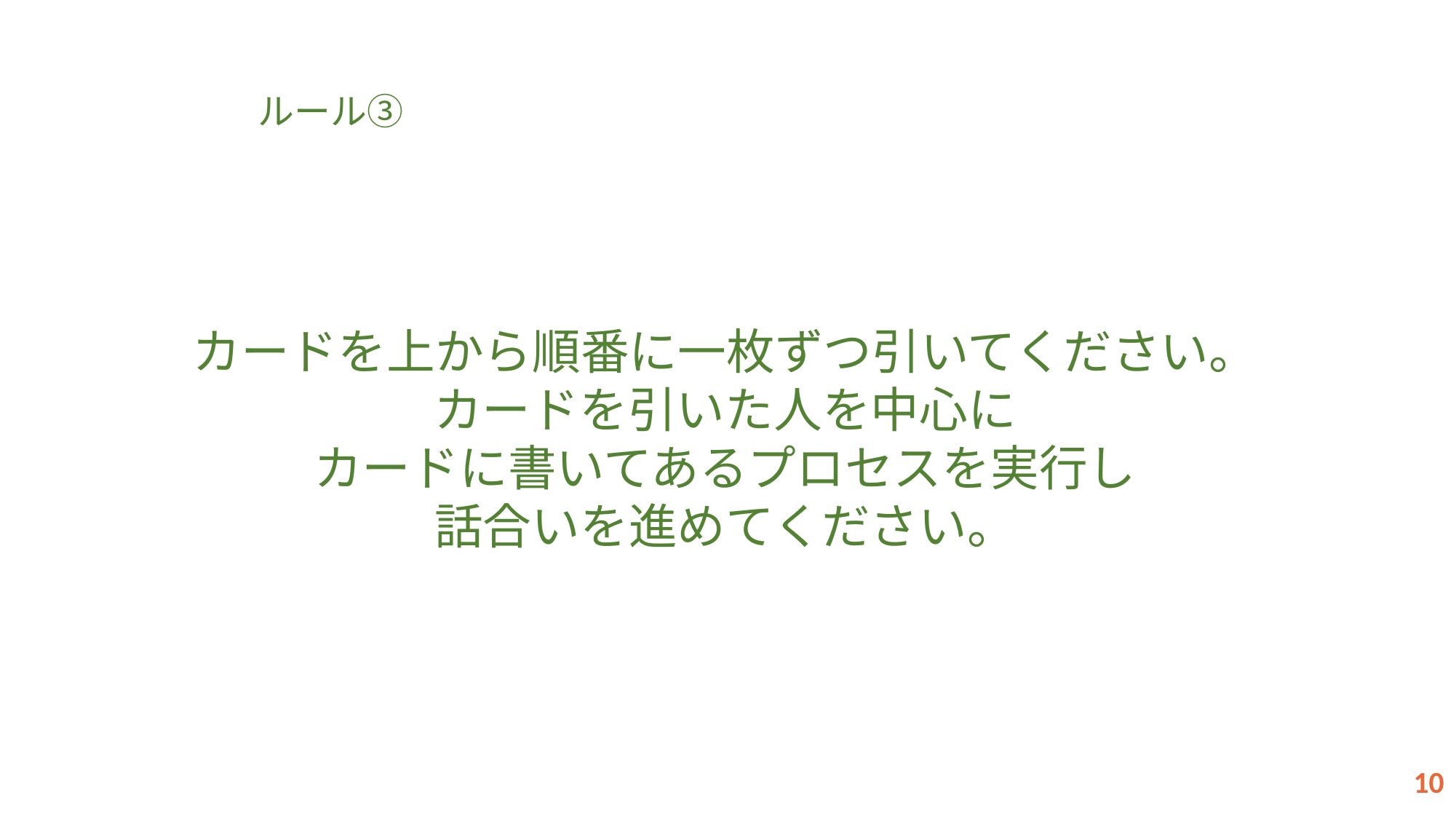

ルール③
カードを上から順番に一枚ずつ引いてください。
カードを引いた人を中心に
カードに書いてあるプロセスを実行し
話合いを進めてください。
10